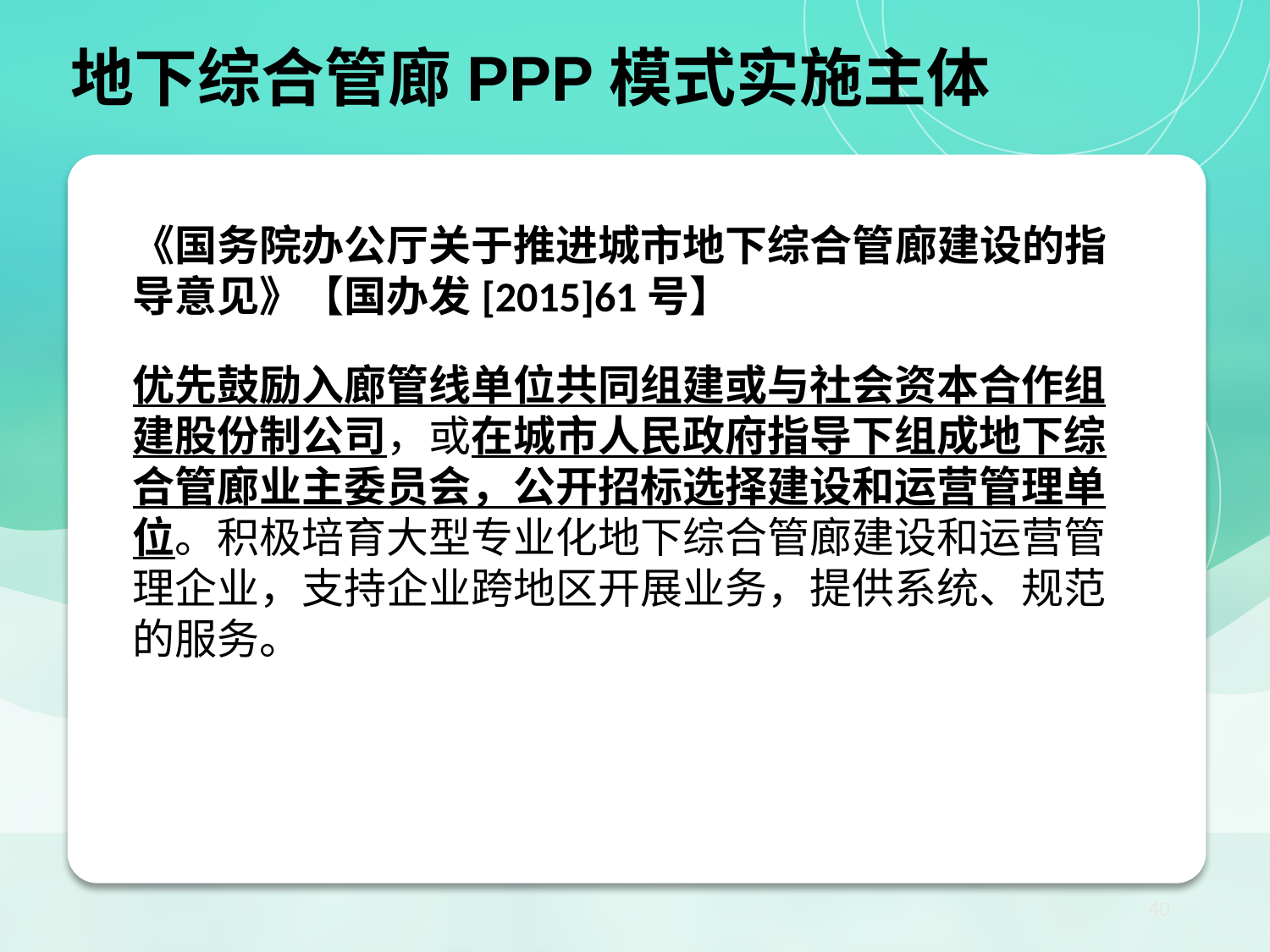

地下综合管廊PPP模式实施主体

《国务院办公厅关于推进城市地下综合管廊建设的指导意见》【国办发[2015]61号】

优先鼓励入廊管线单位共同组建或与社会资本合作组建股份制公司，或在城市人民政府指导下组成地下综合管廊业主委员会，公开招标选择建设和运营管理单位。积极培育大型专业化地下综合管廊建设和运营管理企业，支持企业跨地区开展业务，提供系统、规范的服务。

40